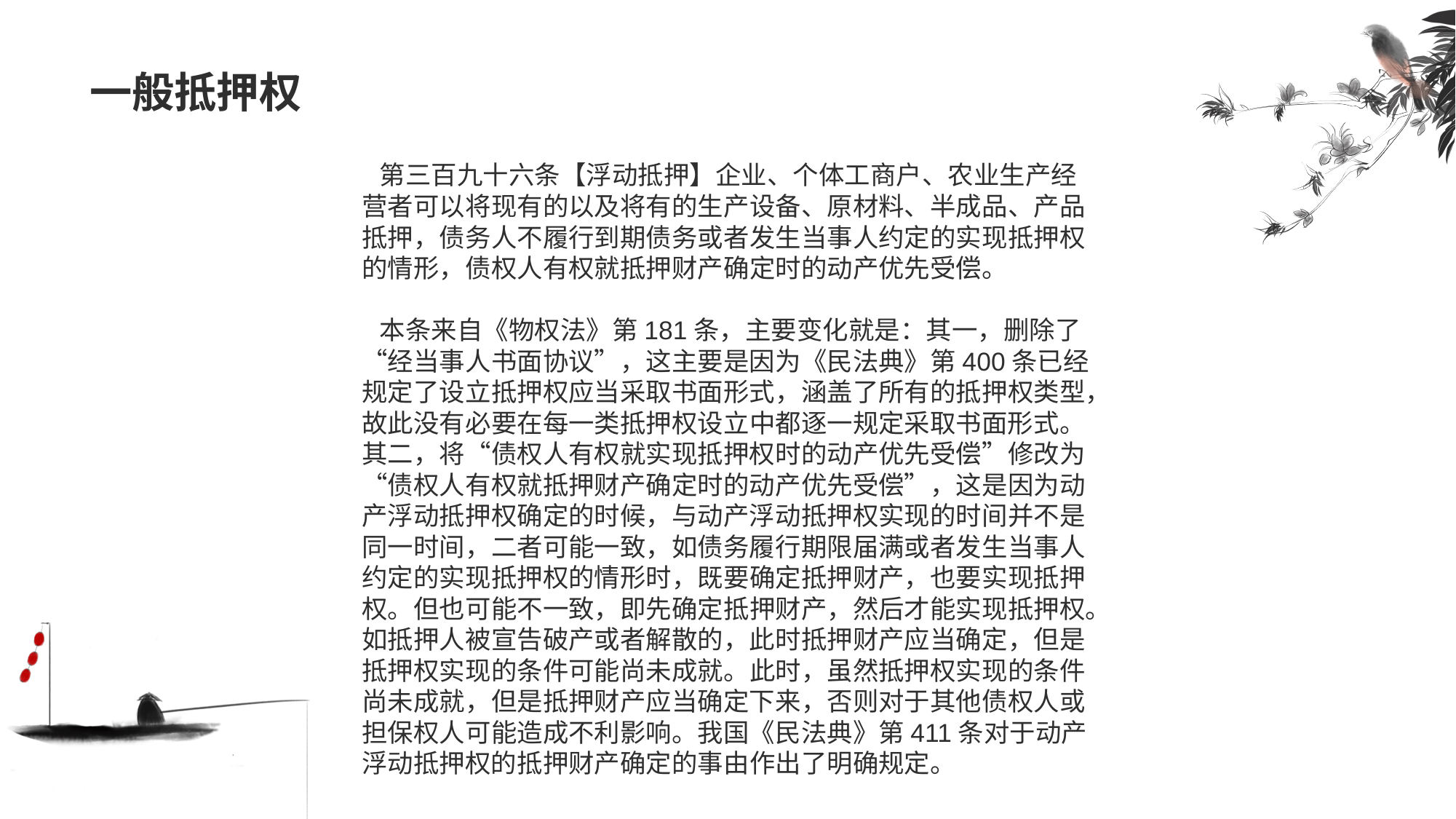

# 一般抵押权

  第三百九十六条【浮动抵押】企业、个体工商户、农业生产经营者可以将现有的以及将有的生产设备、原材料、半成品、产品抵押，债务人不履行到期债务或者发生当事人约定的实现抵押权的情形，债权人有权就抵押财产确定时的动产优先受偿。

  本条来自《物权法》第181条，主要变化就是：其一，删除了“经当事人书面协议”，这主要是因为《民法典》第400条已经规定了设立抵押权应当采取书面形式，涵盖了所有的抵押权类型，故此没有必要在每一类抵押权设立中都逐一规定采取书面形式。其二，将“债权人有权就实现抵押权时的动产优先受偿”修改为“债权人有权就抵押财产确定时的动产优先受偿”，这是因为动产浮动抵押权确定的时候，与动产浮动抵押权实现的时间并不是同一时间，二者可能一致，如债务履行期限届满或者发生当事人约定的实现抵押权的情形时，既要确定抵押财产，也要实现抵押权。但也可能不一致，即先确定抵押财产，然后才能实现抵押权。如抵押人被宣告破产或者解散的，此时抵押财产应当确定，但是抵押权实现的条件可能尚未成就。此时，虽然抵押权实现的条件尚未成就，但是抵押财产应当确定下来，否则对于其他债权人或担保权人可能造成不利影响。我国《民法典》第411条对于动产浮动抵押权的抵押财产确定的事由作出了明确规定。
78